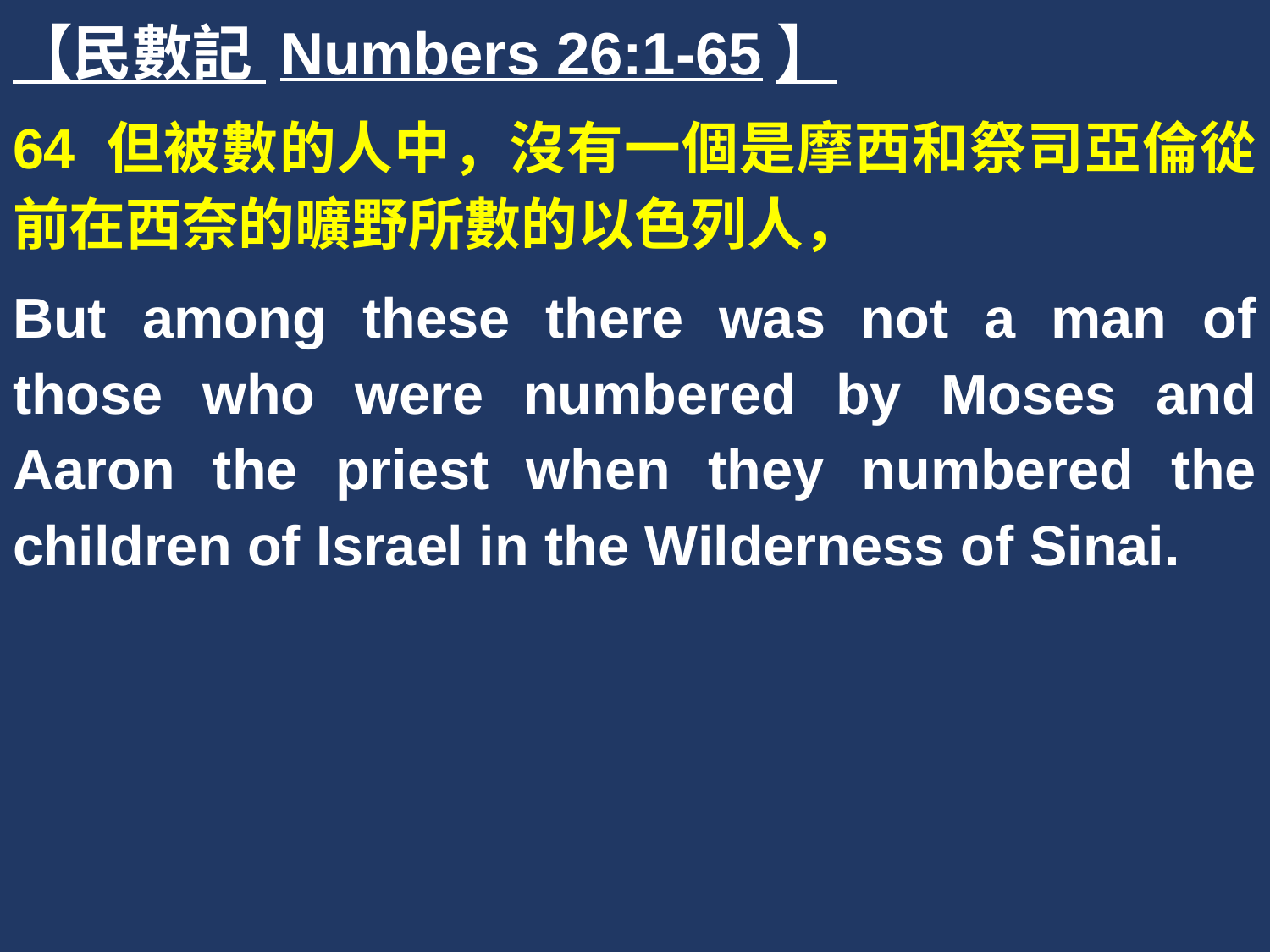

【民數記 Numbers 26:1-65】
64 但被數的人中，沒有一個是摩西和祭司亞倫從前在西奈的曠野所數的以色列人，
But among these there was not a man of those who were numbered by Moses and Aaron the priest when they numbered the children of Israel in the Wilderness of Sinai.